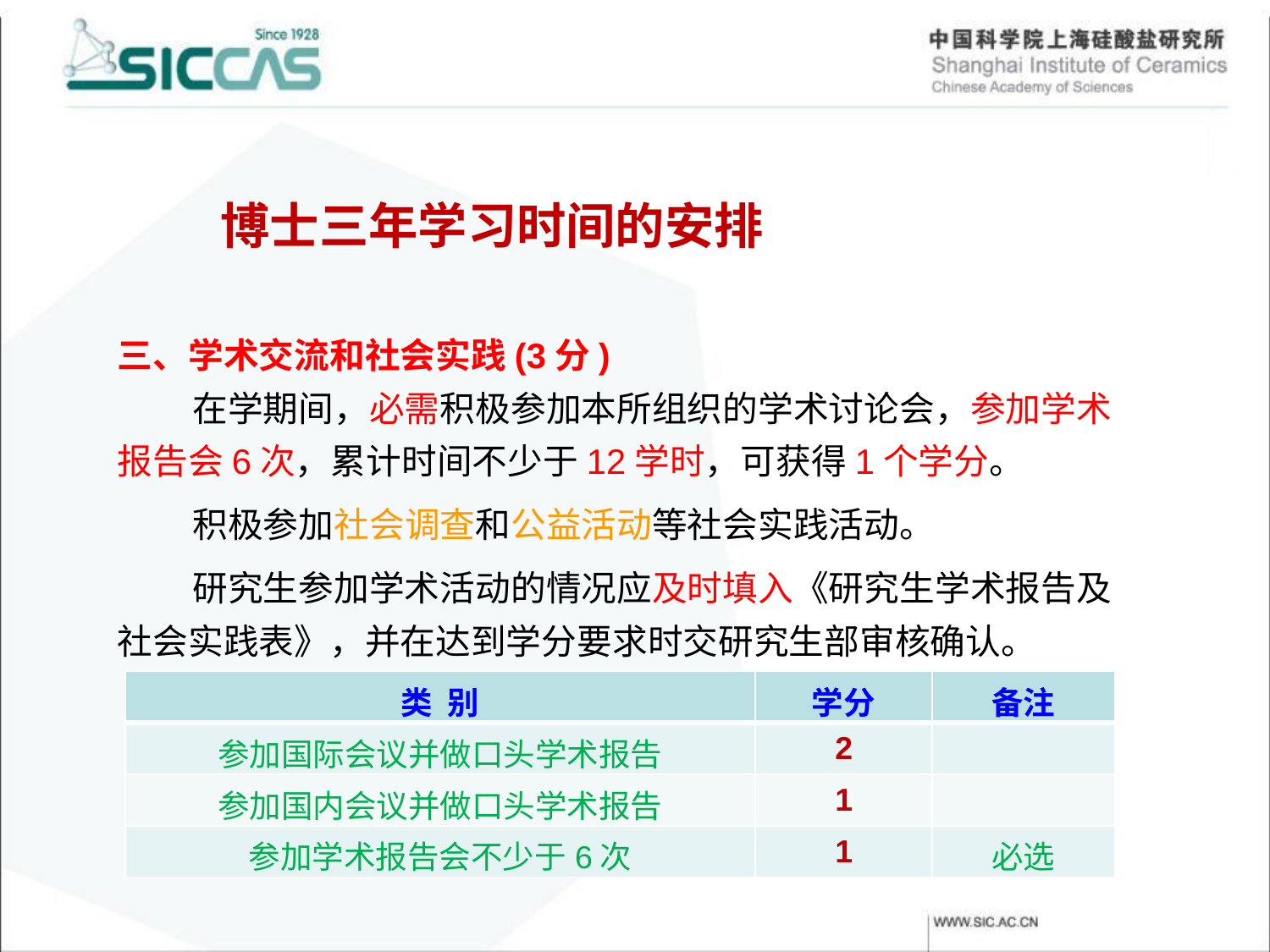

博士三年学习时间的安排
三、学术交流和社会实践(3分)
在学期间，必需积极参加本所组织的学术讨论会，参加学术报告会6次，累计时间不少于12学时，可获得1个学分。
积极参加社会调查和公益活动等社会实践活动。
研究生参加学术活动的情况应及时填入《研究生学术报告及社会实践表》，并在达到学分要求时交研究生部审核确认。
| 类 别 | 学分 | 备注 |
| --- | --- | --- |
| 参加国际会议并做口头学术报告 | 2 |  |
| 参加国内会议并做口头学术报告 | 1 |  |
| 参加学术报告会不少于6次 | 1 | 必选 |